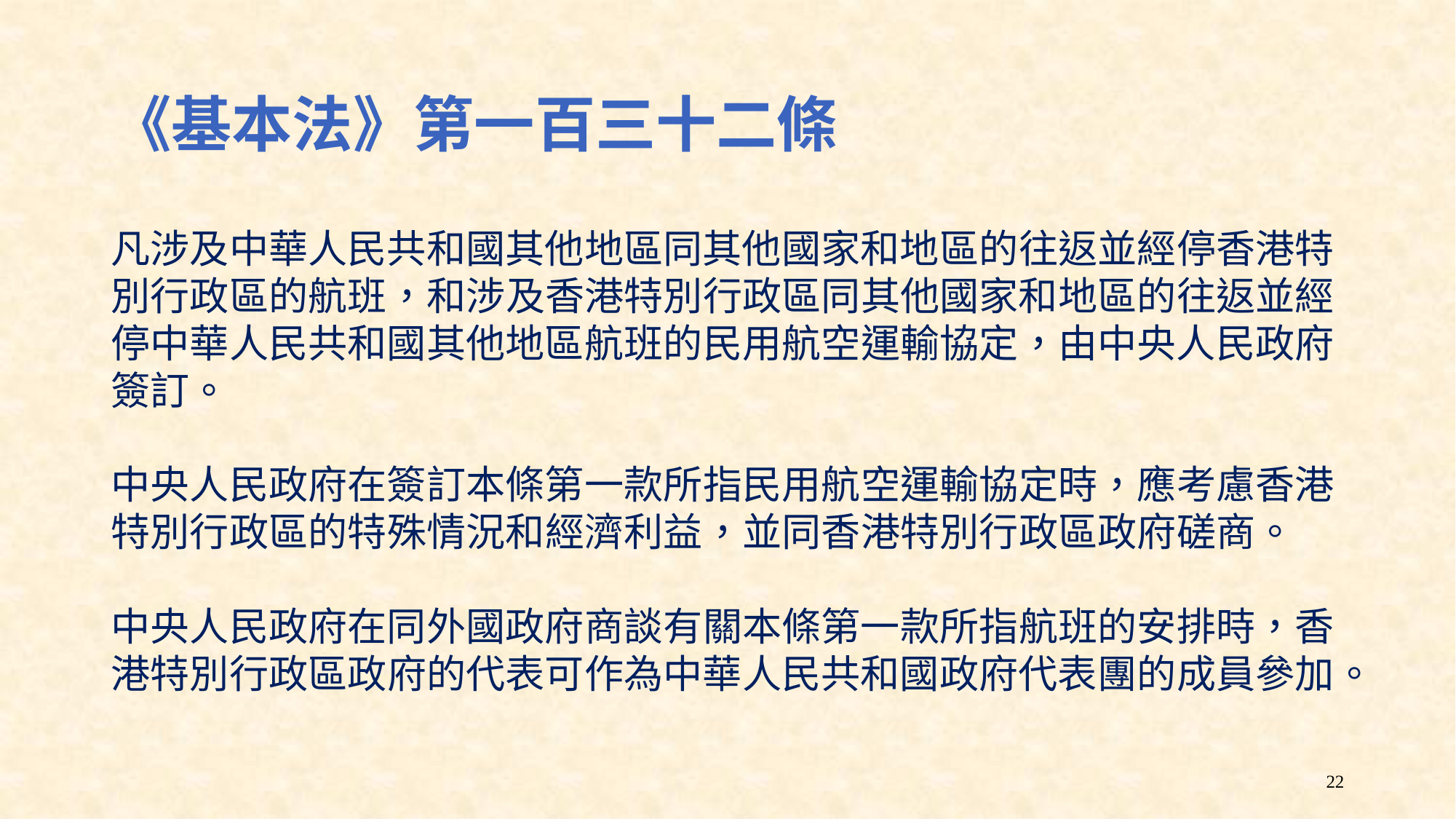

# 《基本法》第一百三十二條
凡涉及中華人民共和國其他地區同其他國家和地區的往返並經停香港特別行政區的航班，和涉及香港特別行政區同其他國家和地區的往返並經停中華人民共和國其他地區航班的民用航空運輸協定，由中央人民政府簽訂。
中央人民政府在簽訂本條第一款所指民用航空運輸協定時，應考慮香港特別行政區的特殊情況和經濟利益，並同香港特別行政區政府磋商。
中央人民政府在同外國政府商談有關本條第一款所指航班的安排時，香港特別行政區政府的代表可作為中華人民共和國政府代表團的成員參加。
22